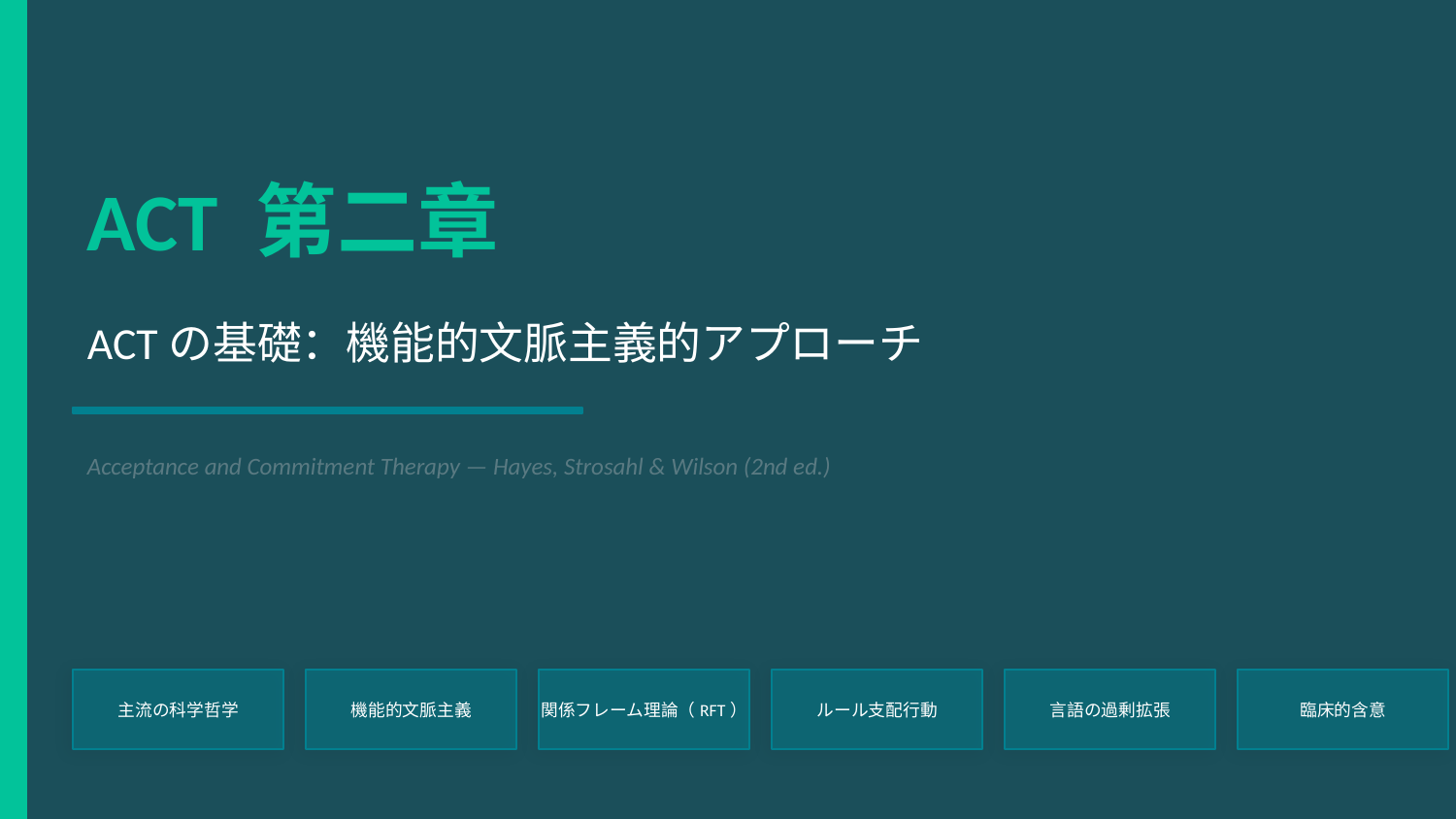

ACT 第二章
ACTの基礎：機能的文脈主義的アプローチ

Acceptance and Commitment Therapy — Hayes, Strosahl & Wilson (2nd ed.)

主流の科学哲学

機能的文脈主義

関係フレーム理論（RFT）

ルール支配行動

言語の過剰拡張

臨床的含意